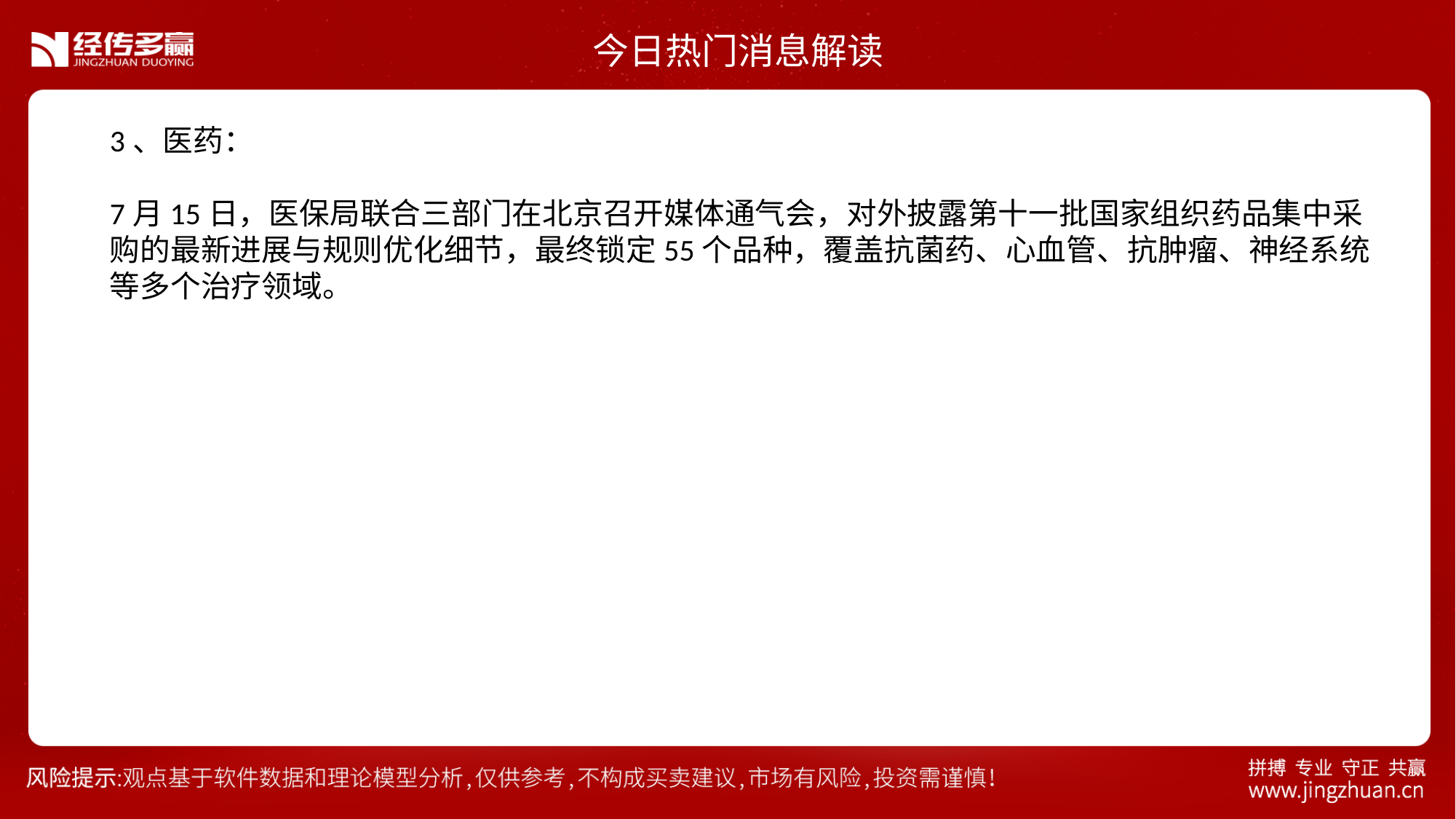

今日热门消息解读
3、医药：

7月15日，医保局联合三部门在北京召开媒体通气会，对外披露第十一批国家组织药品集中采购的最新进展与规则优化细节，最终锁定55个品种，覆盖抗菌药、心血管、抗肿瘤、神经系统等多个治疗领域。